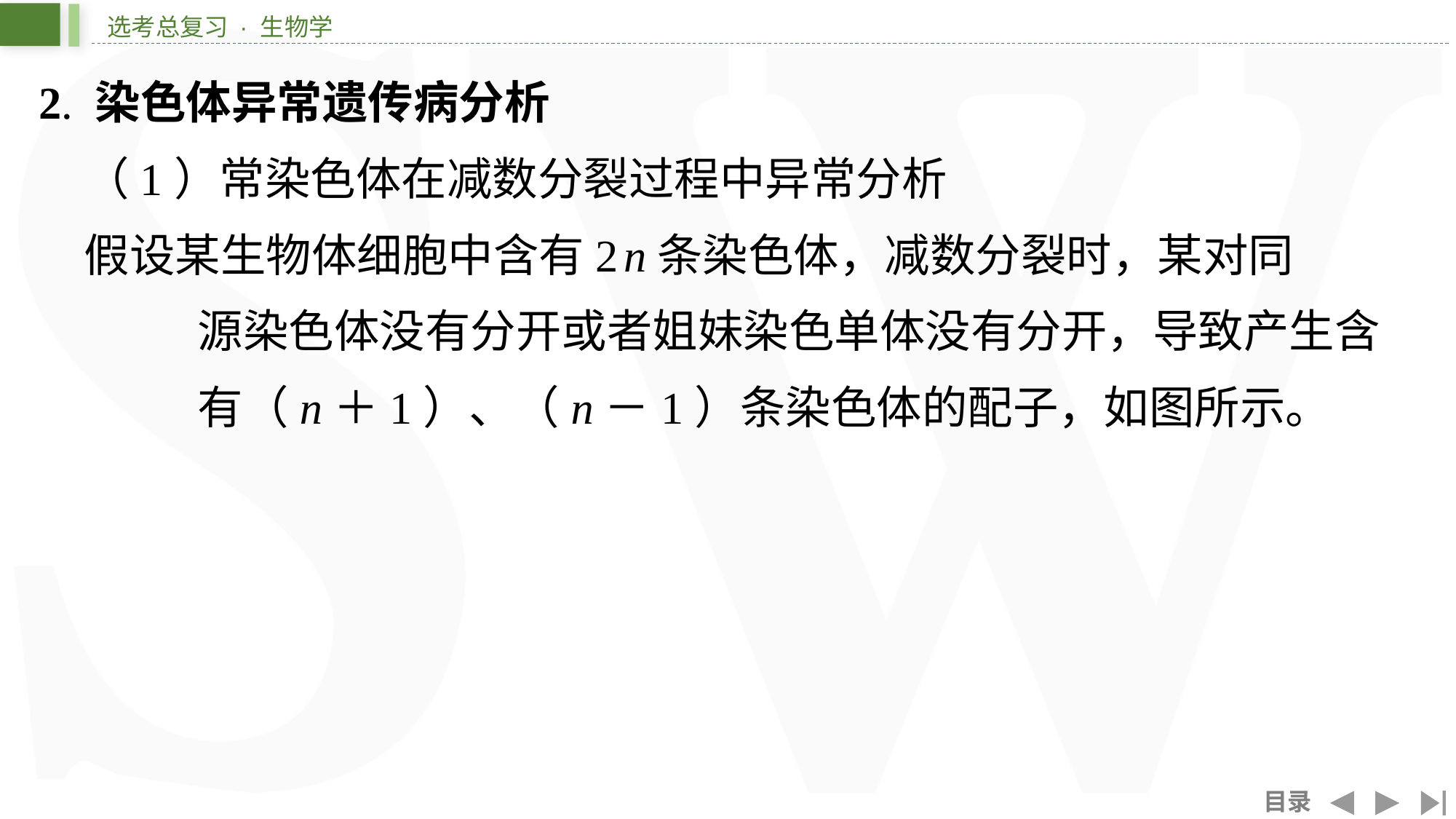

2. 染色体异常遗传病分析
（1）常染色体在减数分裂过程中异常分析
假设某生物体细胞中含有2 n 条染色体，减数分裂时，某对同
源染色体没有分开或者姐妹染色单体没有分开，导致产生含
有（ n ＋1）、（ n －1）条染色体的配子，如图所示。